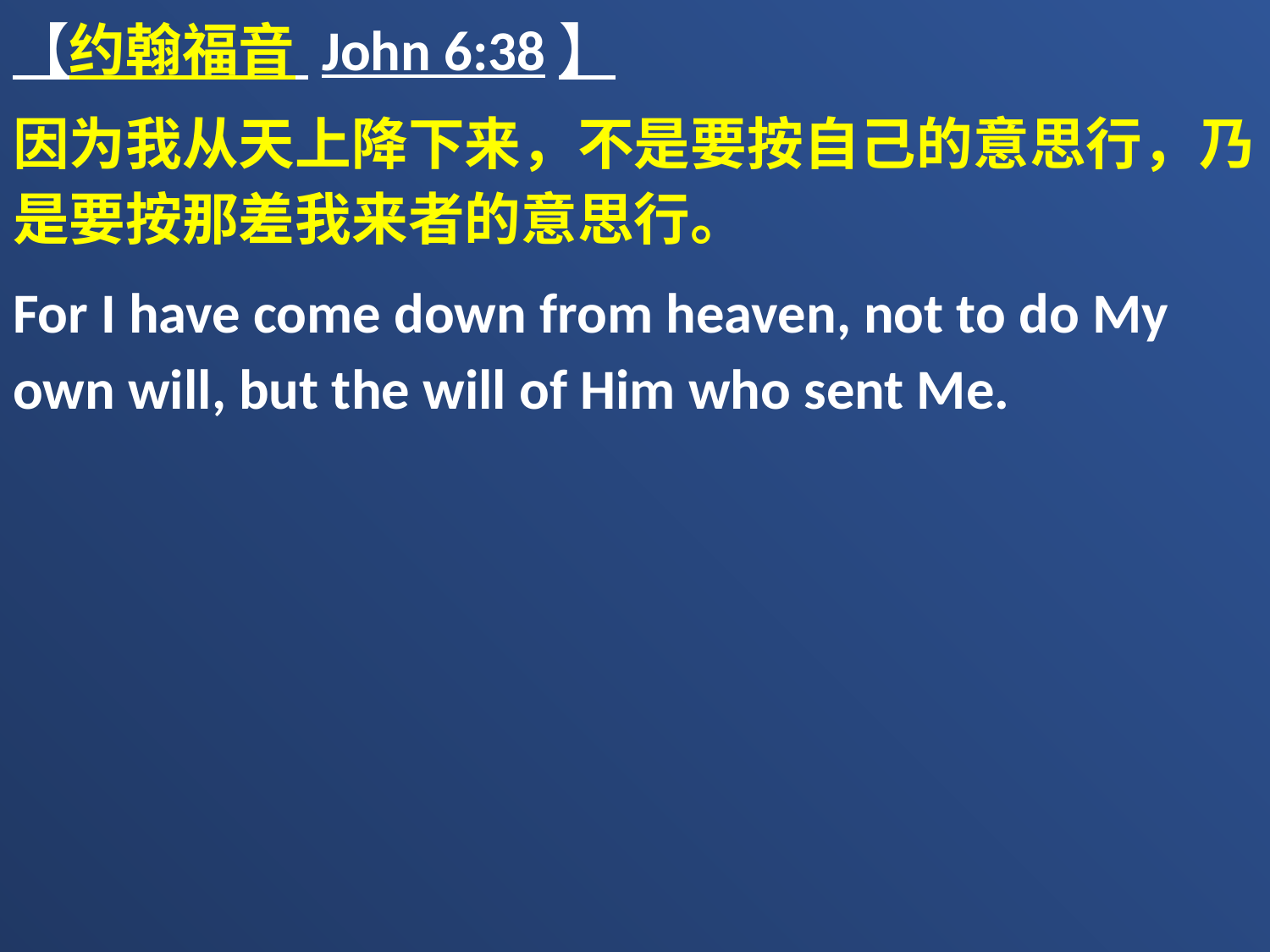

【约翰福音 John 6:38】
因为我从天上降下来，不是要按自己的意思行，乃是要按那差我来者的意思行。
For I have come down from heaven, not to do My own will, but the will of Him who sent Me.